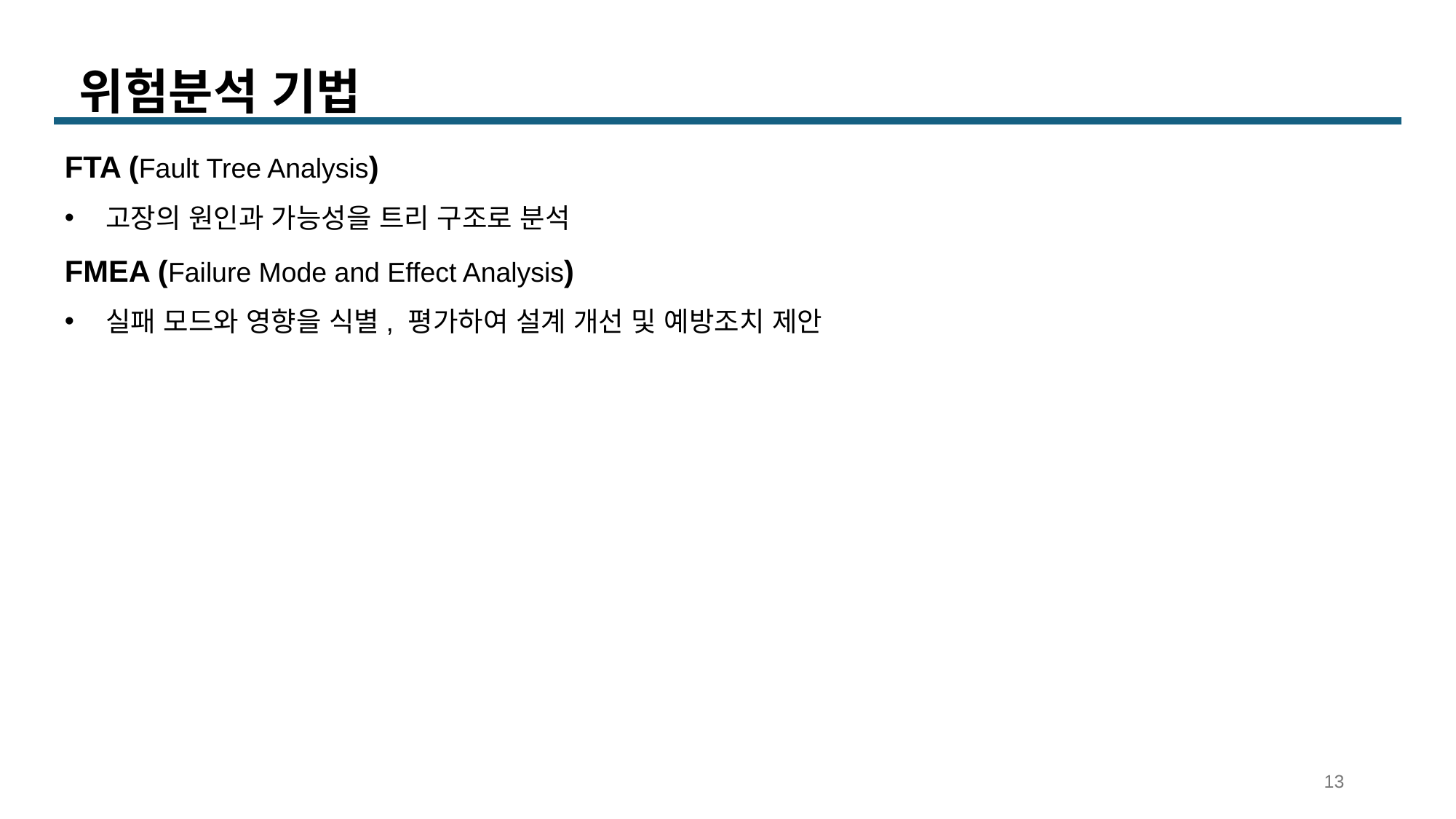

위험분석 기법
FTA (Fault Tree Analysis)
고장의 원인과 가능성을 트리 구조로 분석
FMEA (Failure Mode and Effect Analysis)
실패 모드와 영향을 식별, 평가하여 설계 개선 및 예방조치 제안
13